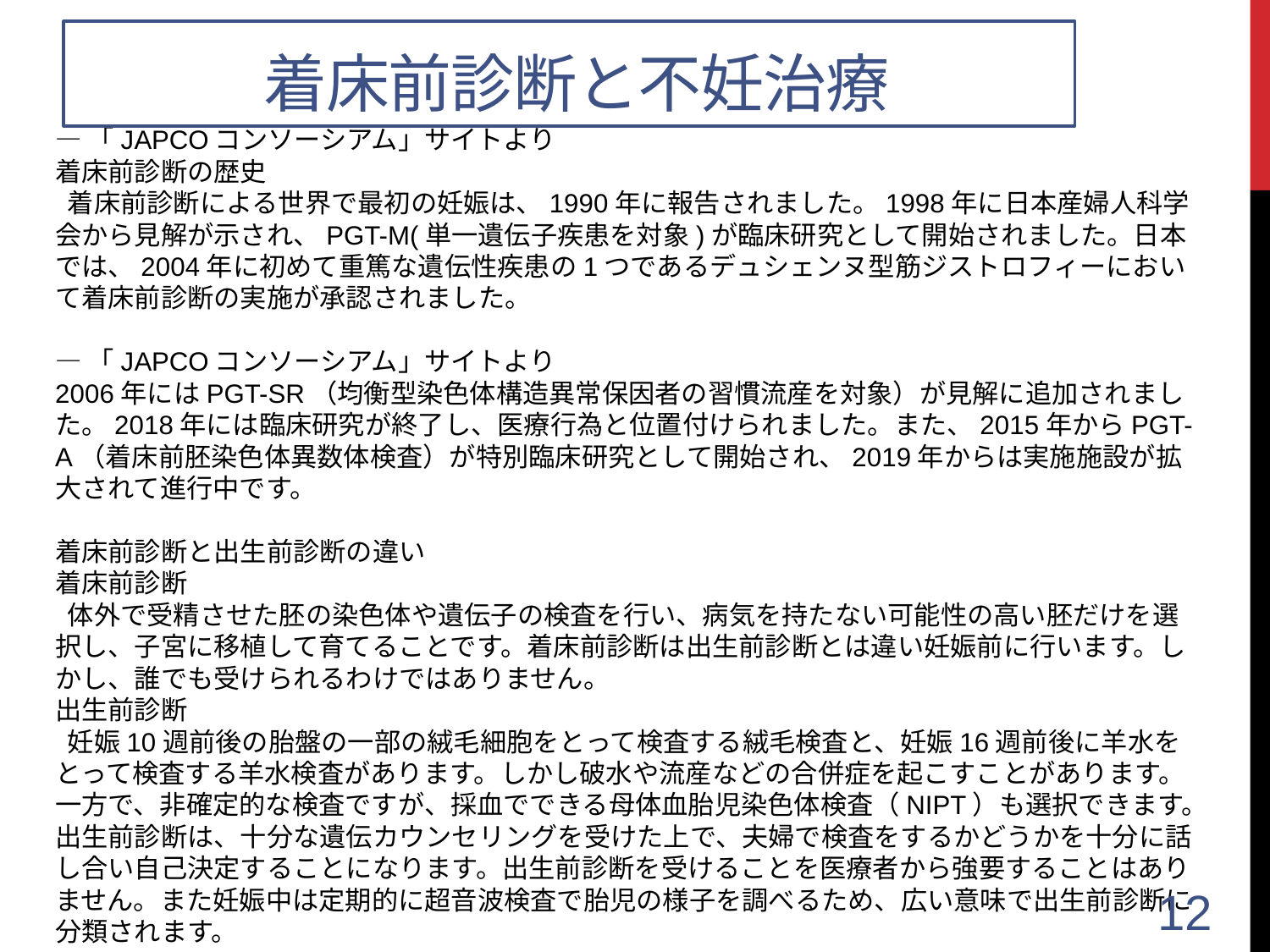

# 着床前診断と不妊治療

―「JAPCOコンソーシアム」サイトより
着床前診断の歴史
 着床前診断による世界で最初の妊娠は、1990年に報告されました。1998年に日本産婦人科学会から見解が示され、PGT-M(単一遺伝子疾患を対象)が臨床研究として開始されました。日本では、2004年に初めて重篤な遺伝性疾患の1つであるデュシェンヌ型筋ジストロフィーにおいて着床前診断の実施が承認されました。

―「JAPCOコンソーシアム」サイトより
2006年にはPGT-SR（均衡型染色体構造異常保因者の習慣流産を対象）が見解に追加されました。2018年には臨床研究が終了し、医療行為と位置付けられました。また、2015年からPGT-A（着床前胚染色体異数体検査）が特別臨床研究として開始され、2019年からは実施施設が拡大されて進行中です。

着床前診断と出生前診断の違い
着床前診断
 体外で受精させた胚の染色体や遺伝子の検査を行い、病気を持たない可能性の高い胚だけを選択し、子宮に移植して育てることです。着床前診断は出生前診断とは違い妊娠前に行います。しかし、誰でも受けられるわけではありません。
出生前診断
 妊娠10週前後の胎盤の一部の絨毛細胞をとって検査する絨毛検査と、妊娠16週前後に羊水をとって検査する羊水検査があります。しかし破水や流産などの合併症を起こすことがあります。一方で、非確定的な検査ですが、採血でできる母体血胎児染色体検査（NIPT）も選択できます。出生前診断は、十分な遺伝カウンセリングを受けた上で、夫婦で検査をするかどうかを十分に話し合い自己決定することになります。出生前診断を受けることを医療者から強要することはありません。また妊娠中は定期的に超音波検査で胎児の様子を調べるため、広い意味で出生前診断に分類されます。
２１
12